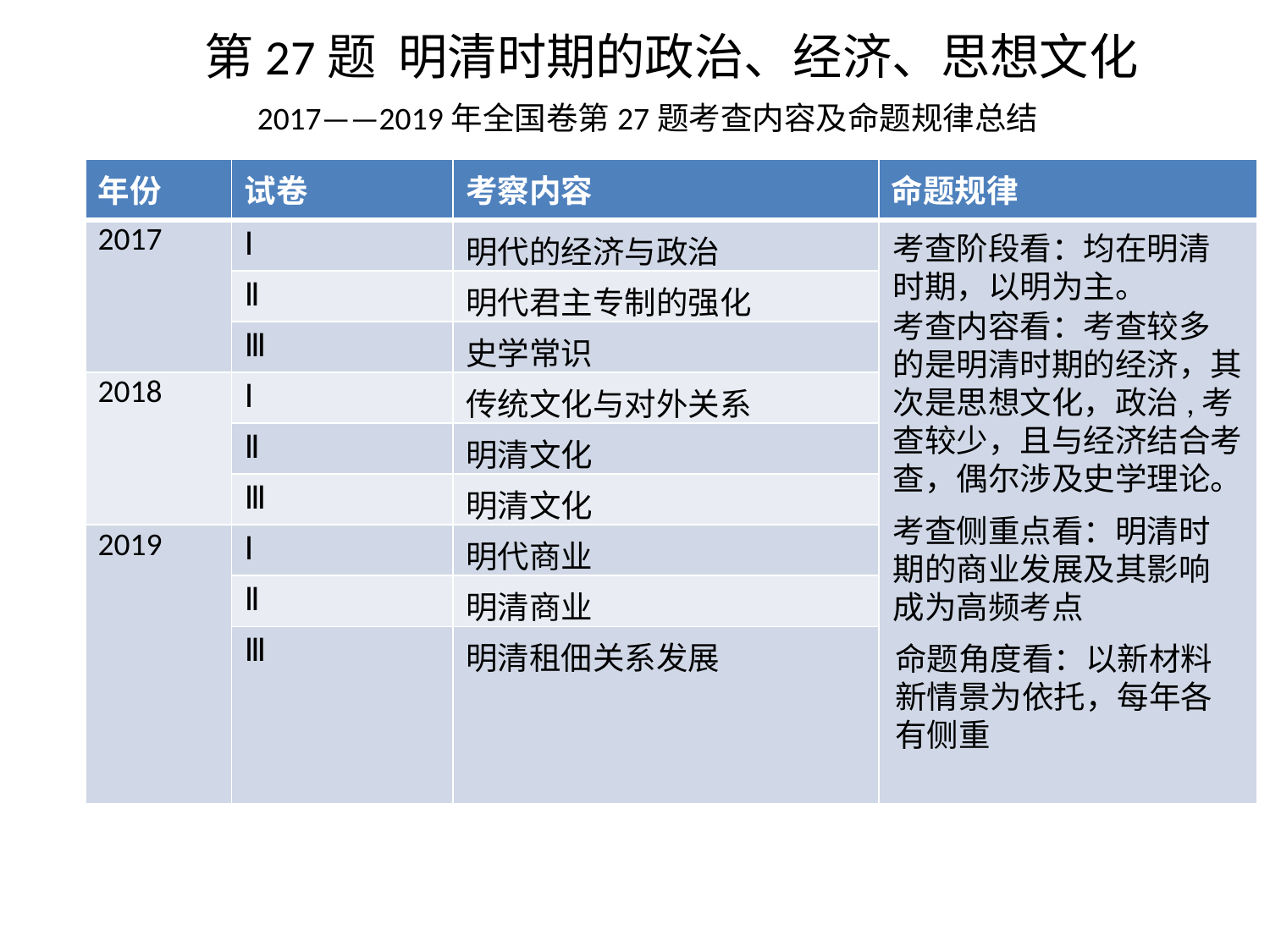

第27题  明清时期的政治、经济、思想文化
2017——2019年全国卷第27题考查内容及命题规律总结
| 年份 | 试卷 | 考察内容 | 命题规律 |
| --- | --- | --- | --- |
| 2017 | Ⅰ | 明代的经济与政治 |  |
|  | Ⅱ | 明代君主专制的强化 |  |
|  | Ⅲ | 史学常识 |  |
| 2018 | Ⅰ | 传统文化与对外关系 |  |
|  | Ⅱ | 明清文化 |  |
|  | Ⅲ | 明清文化 |  |
| 2019 | Ⅰ | 明代商业 |  |
|  | Ⅱ | 明清商业 |  |
|  | Ⅲ | 明清租佃关系发展 |  |
考查阶段看：均在明清
时期，以明为主。
考查内容看：考查较多
的是明清时期的经济，其次是思想文化，政治,考查较少，且与经济结合考查，偶尔涉及史学理论。
考查侧重点看：明清时期的商业发展及其影响成为高频考点
命题角度看：以新材料
新情景为依托，每年各
有侧重